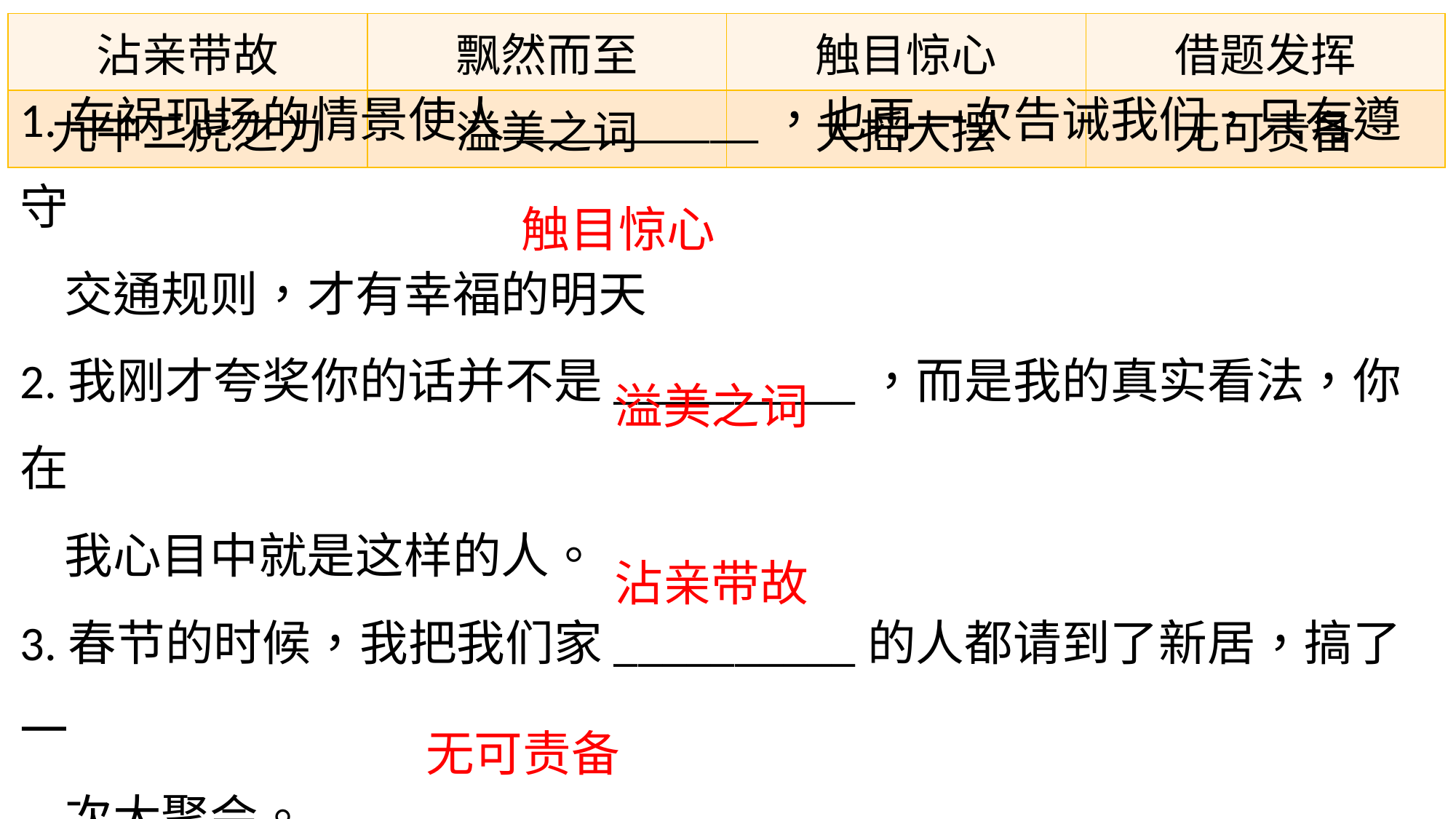

| 沾亲带故 | 飘然而至 | 触目惊心 | 借题发挥 |
| --- | --- | --- | --- |
| 九牛二虎之力 | 溢美之词 | 大摇大摆 | 无可责备 |
1.车祸现场的情景使人__________，也再一次告诫我们，只有遵守
   交通规则，才有幸福的明天
2.我刚才夸奖你的话并不是__________，而是我的真实看法，你在
   我心目中就是这样的人。
3.春节的时候，我把我们家__________的人都请到了新居，搞了一
   次大聚会。
4.年轻人爱赶时髦__________ ，只是要根据自己的情况量力而行。
触目惊心
溢美之词
沾亲带故
无可责备